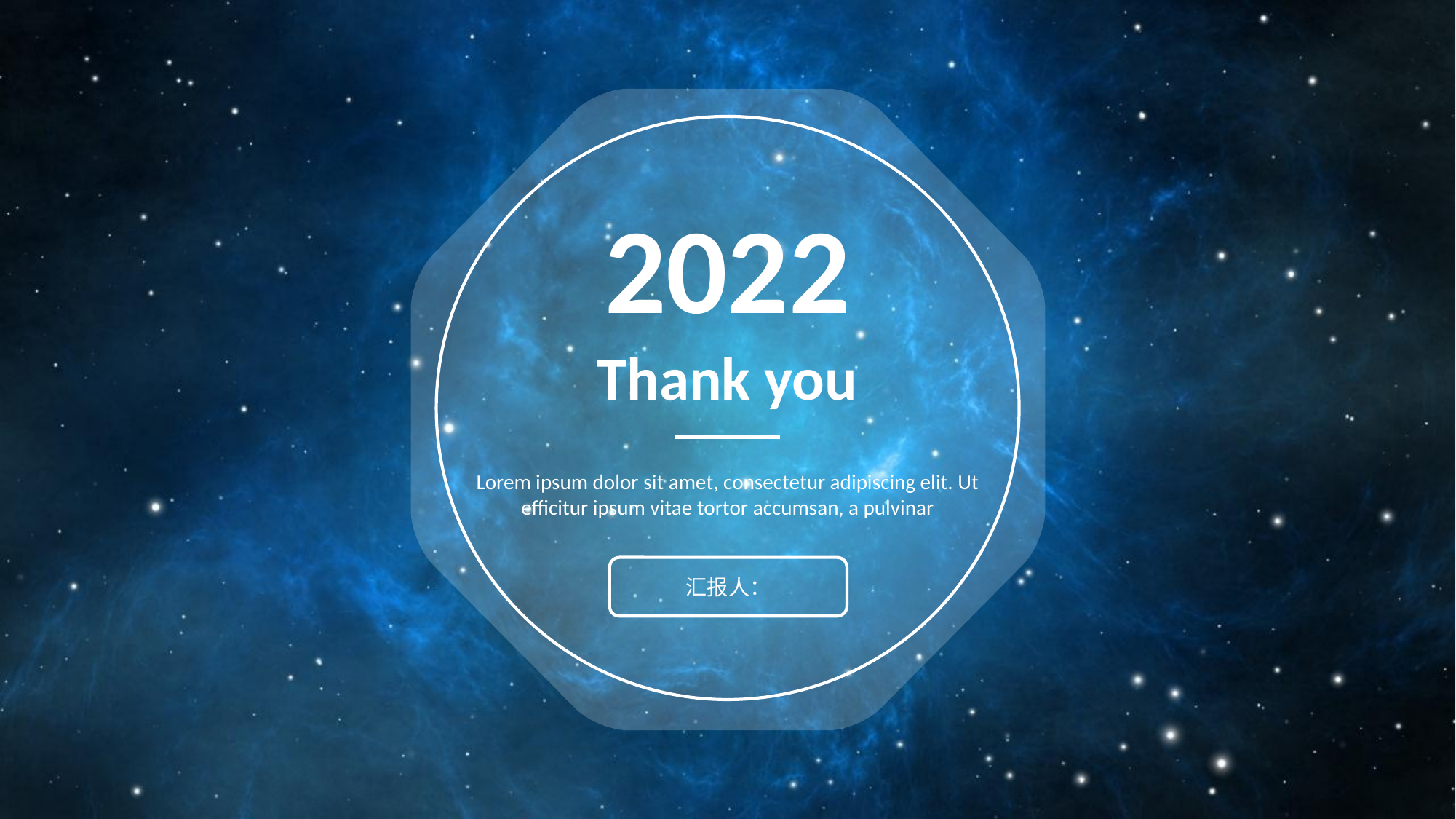

2022
Thank you

Lorem ipsum dolor sit amet, consectetur adipiscing elit. Ut efficitur ipsum vitae tortor accumsan, a pulvinar
汇报人：